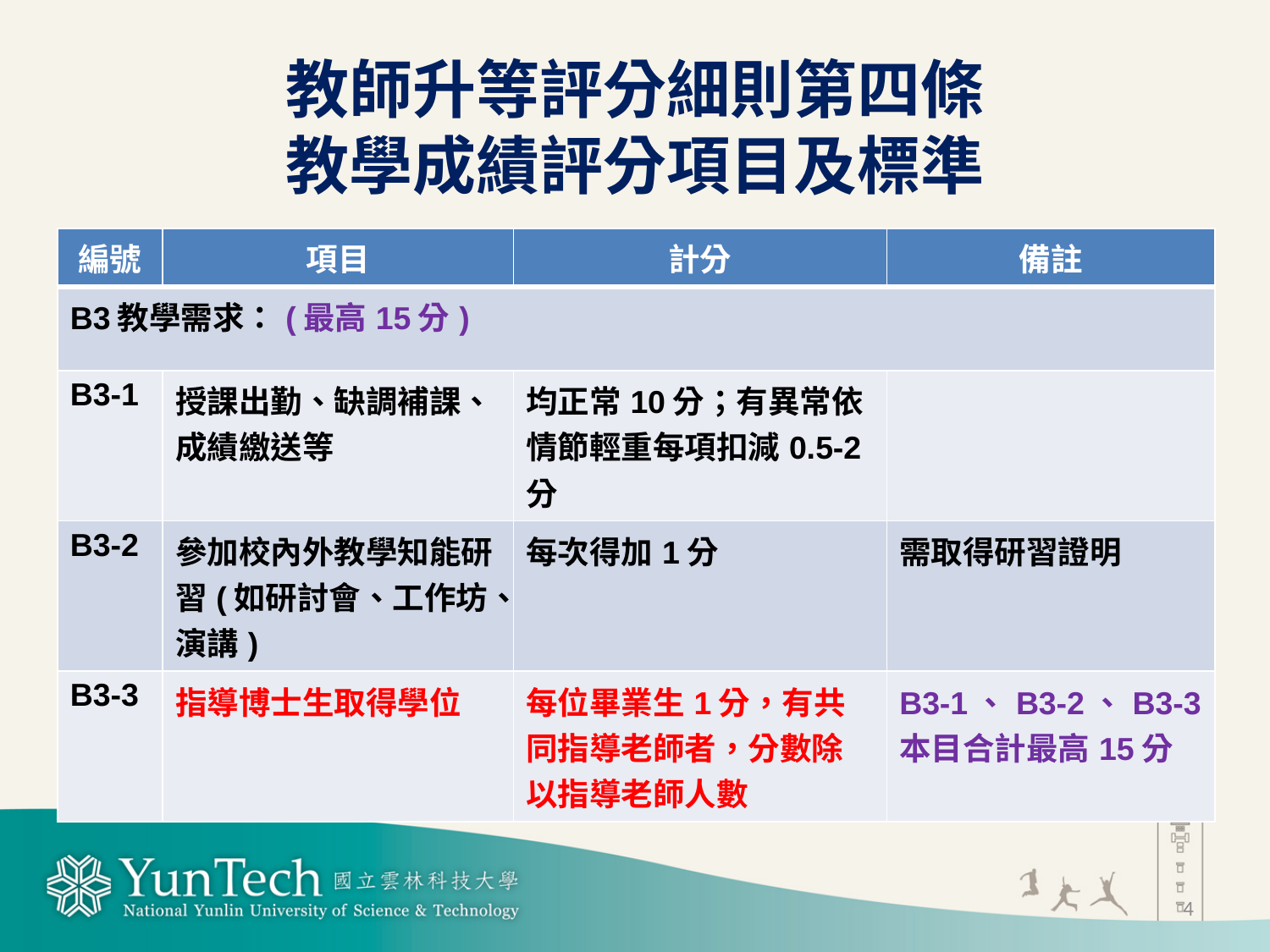

# 教師升等評分細則第四條 教學成績評分項目及標準
| 編號 | 項目 | 計分 | 備註 |
| --- | --- | --- | --- |
| B3教學需求：(最高15分) |  |  |  |
| B3-1 | 授課出勤、缺調補課、成績繳送等 | 均正常10分；有異常依情節輕重每項扣減0.5-2分 |  |
| B3-2 | 參加校內外教學知能研習(如研討會、工作坊、演講) | 每次得加1分 | 需取得研習證明 |
| B3-3 | 指導博士生取得學位 | 每位畢業生1分，有共同指導老師者，分數除以指導老師人數 | B3-1、B3-2、B3-3 本目合計最高15分 |
4